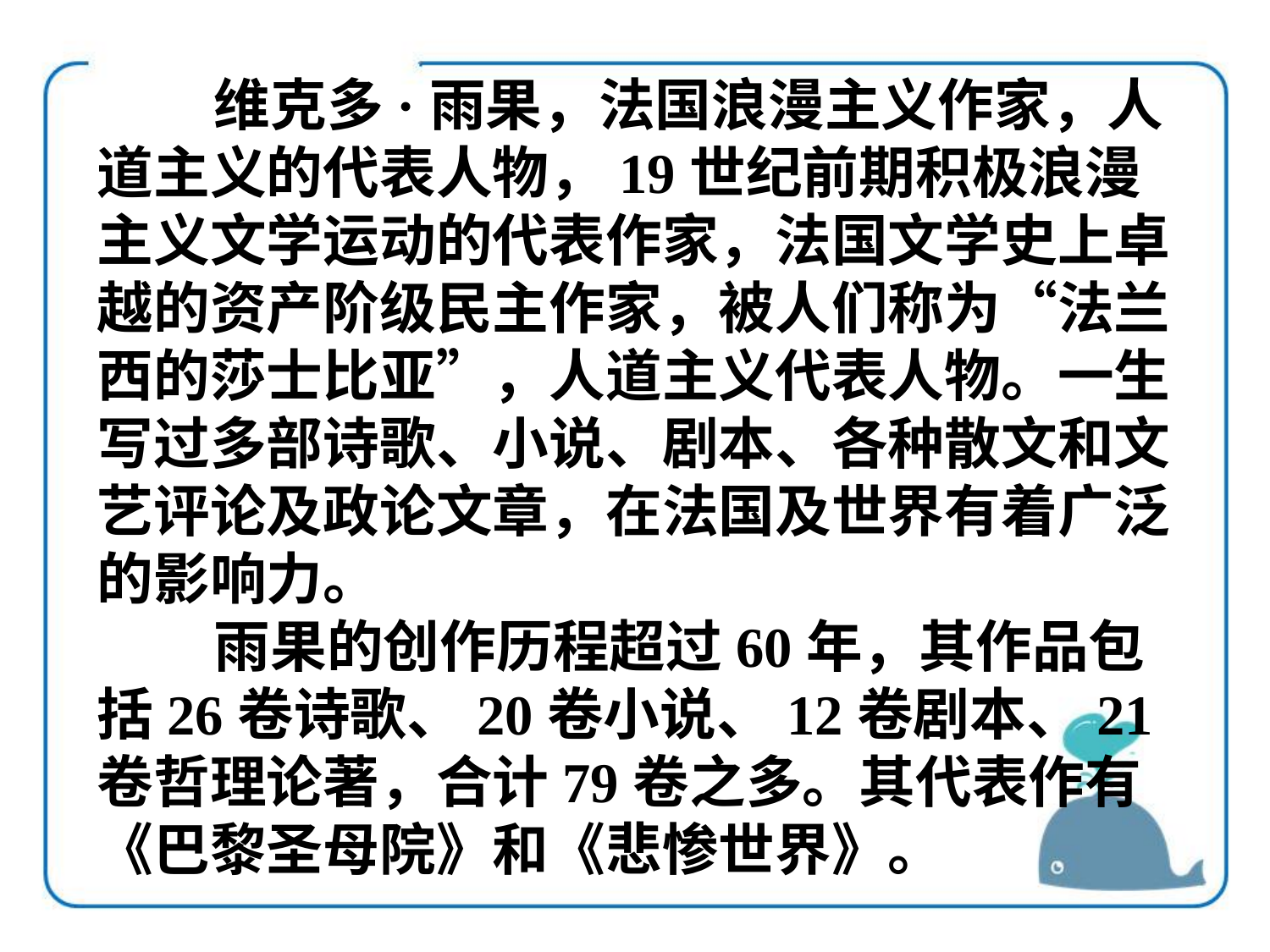

维克多·雨果，法国浪漫主义作家，人道主义的代表人物，19世纪前期积极浪漫主义文学运动的代表作家，法国文学史上卓越的资产阶级民主作家，被人们称为“法兰西的莎士比亚”，人道主义代表人物。一生写过多部诗歌、小说、剧本、各种散文和文艺评论及政论文章，在法国及世界有着广泛的影响力。
        雨果的创作历程超过60年，其作品包括26卷诗歌、20卷小说、12卷剧本、21卷哲理论著，合计79卷之多。其代表作有《巴黎圣母院》和《悲惨世界》。